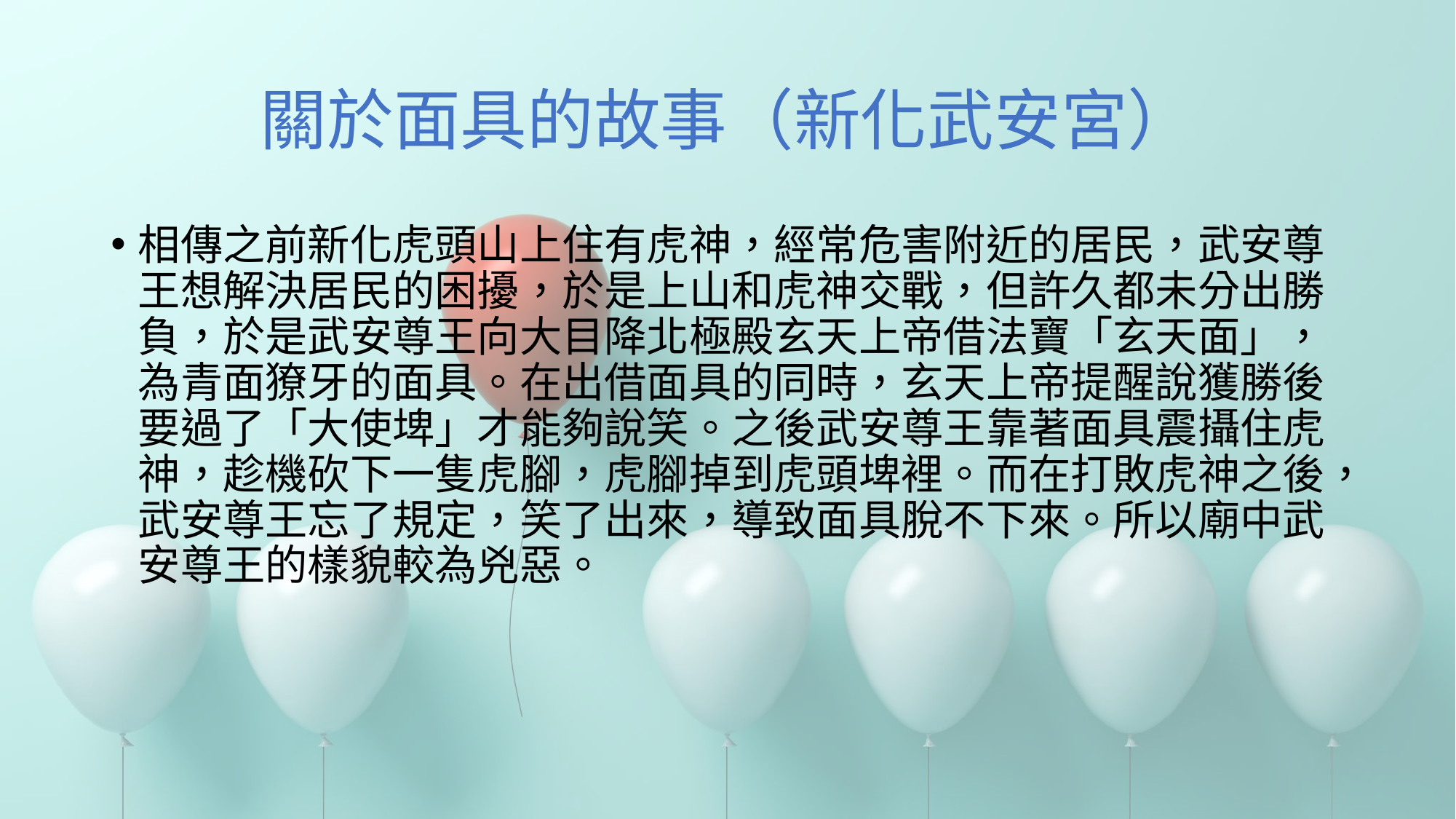

# 關於面具的故事（新化武安宮）
相傳之前新化虎頭山上住有虎神，經常危害附近的居民，武安尊王想解決居民的困擾，於是上山和虎神交戰，但許久都未分出勝負，於是武安尊王向大目降北極殿玄天上帝借法寶「玄天面」，為青面獠牙的面具。在出借面具的同時，玄天上帝提醒說獲勝後要過了「大使埤」才能夠說笑。之後武安尊王靠著面具震攝住虎神，趁機砍下一隻虎腳，虎腳掉到虎頭埤裡。而在打敗虎神之後，武安尊王忘了規定，笑了出來，導致面具脫不下來。所以廟中武安尊王的樣貌較為兇惡。